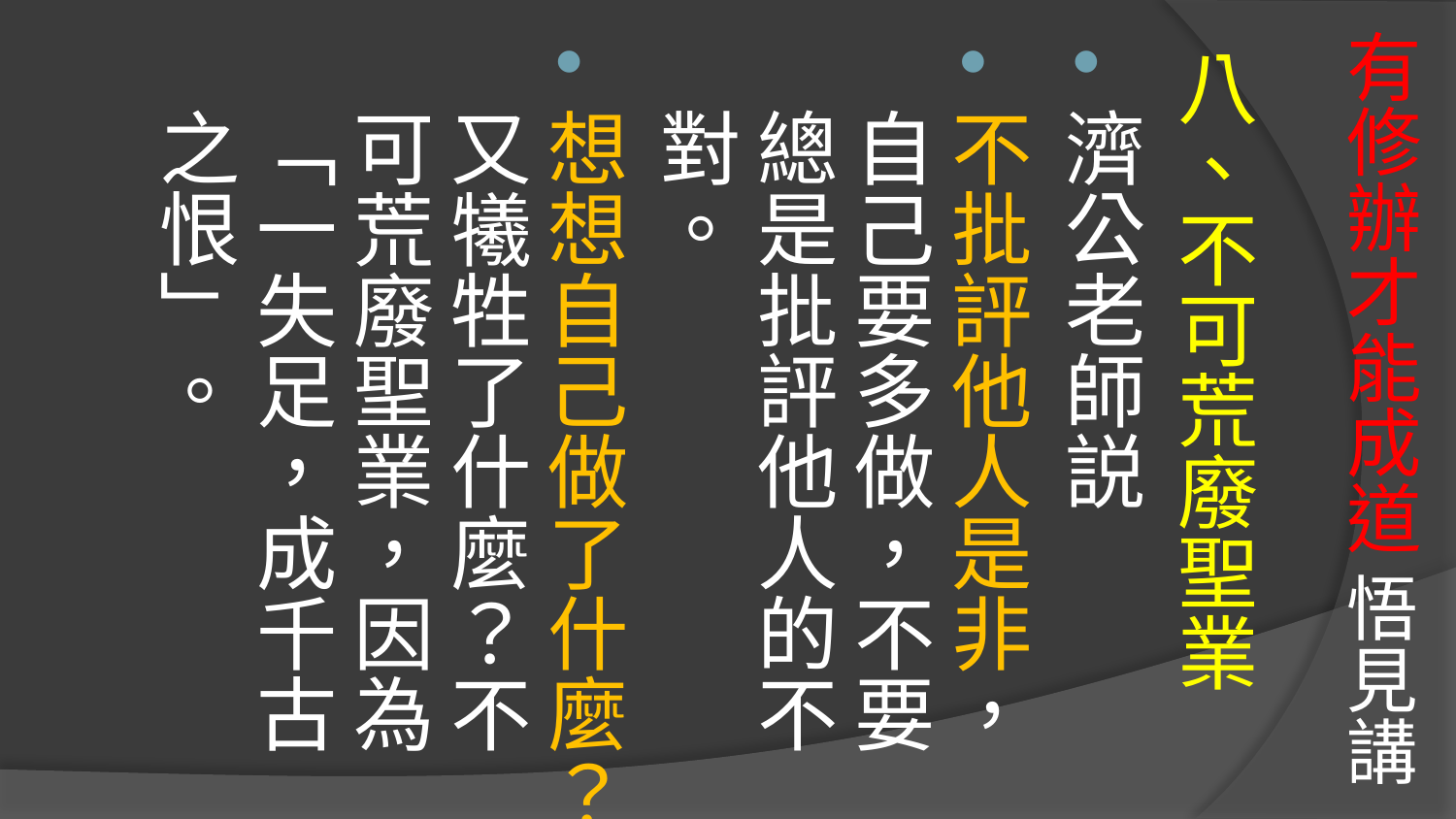

# 有修辦才能成道 悟見講
八、不可荒廢聖業
濟公老師説
不批評他人是非，自己要多做，不要總是批評他人的不對。
想想自己做了什麼？又犧牲了什麼？不可荒廢聖業，因為「一失足，成千古之恨」。